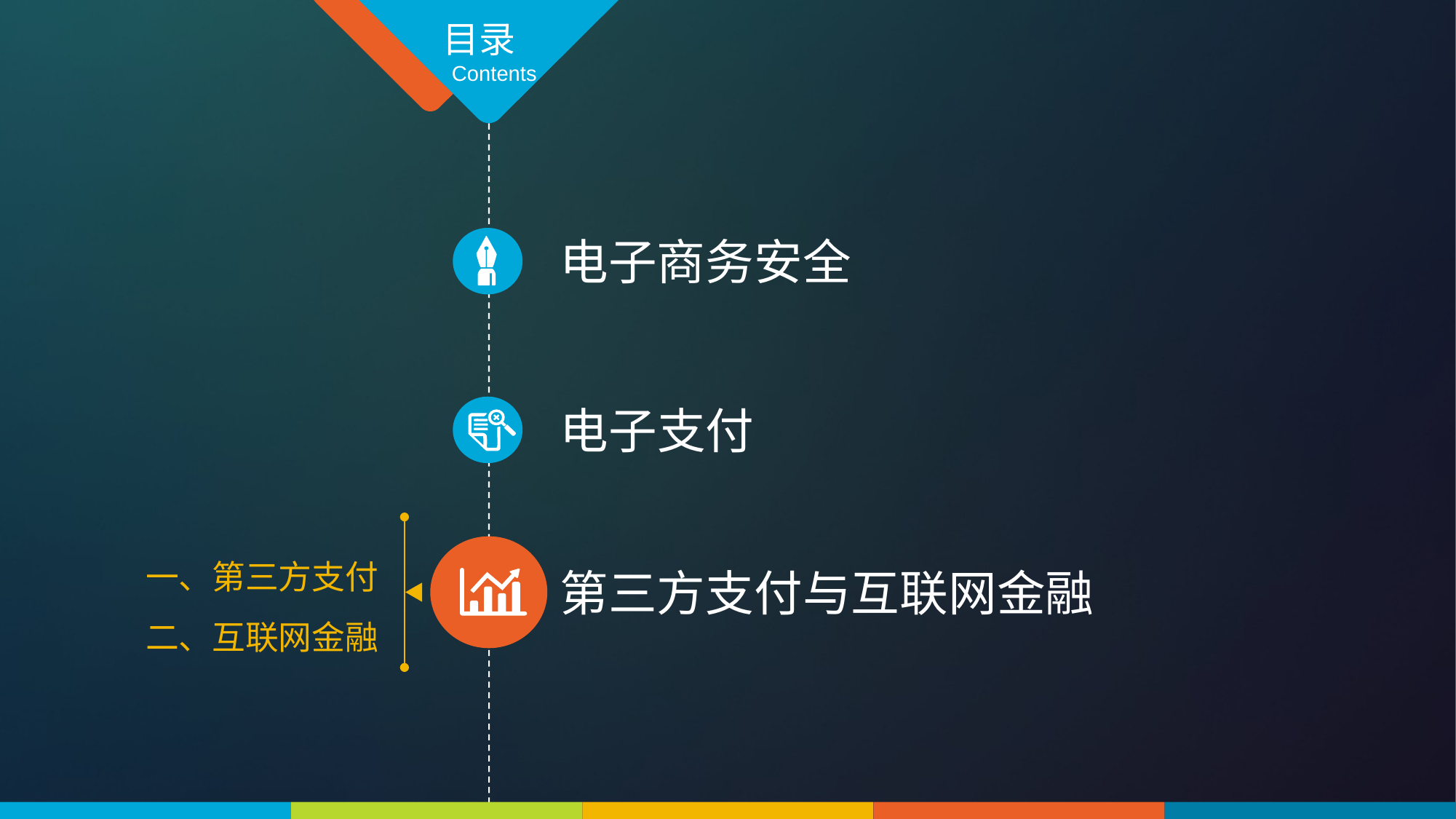

目录
Contents

电子商务安全

电子支付

一、第三方支付
二、互联网金融

第三方支付与互联网金融